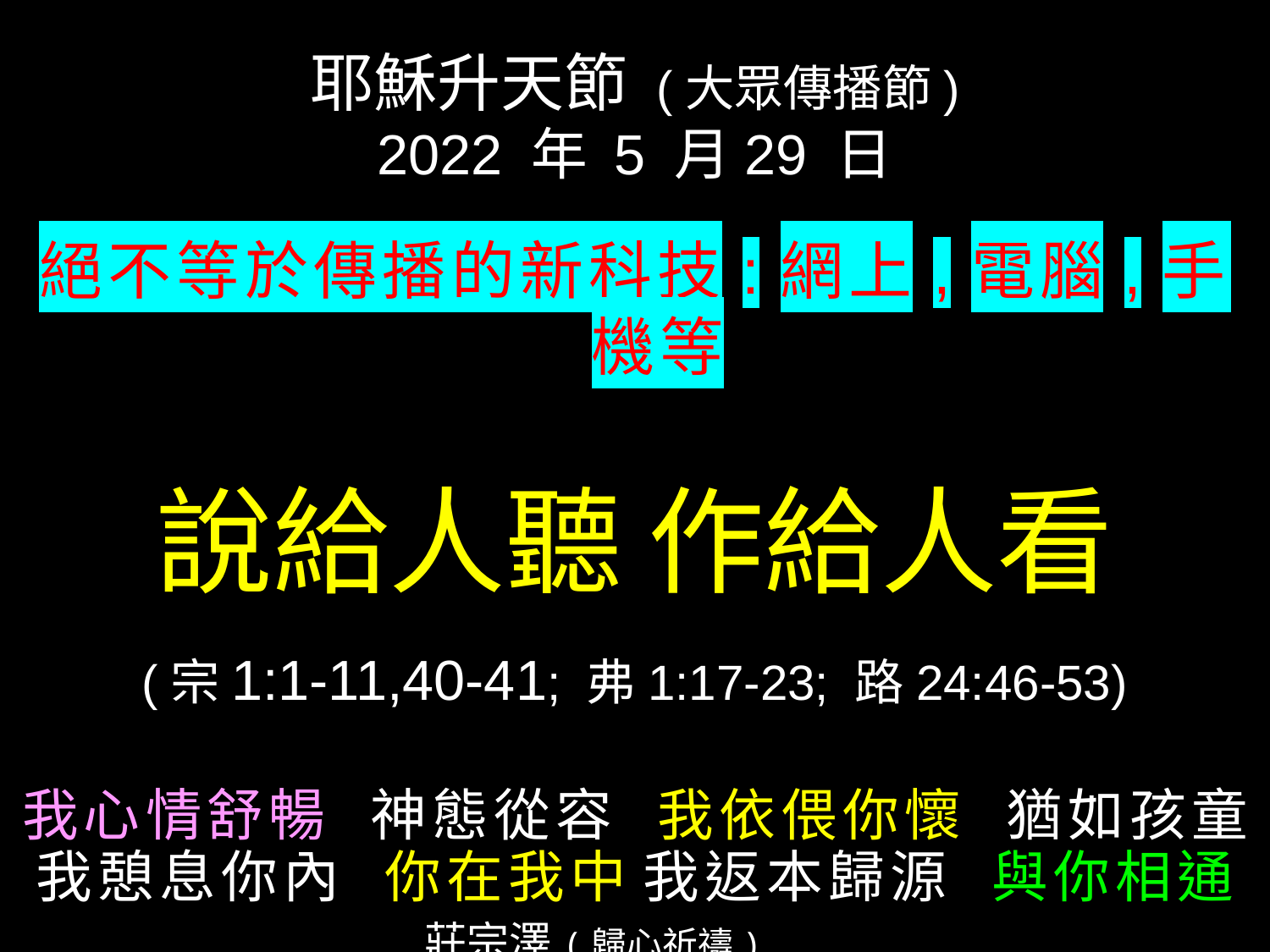

耶穌升天節 (大眾傳播節)
2022 年 5 月29 日

絕不等於傳播的新科技:網上,電腦,手機等
說給人聽 作給人看

(宗1:1-11,40-41; 弗1:17-23; 路24:46-53)
我心情舒暢,神態從容;我依偎你懷,猶如孩童
我憩息你內,你在我中 我返本歸源,與你相通
                            莊宗澤(歸心祈禱)